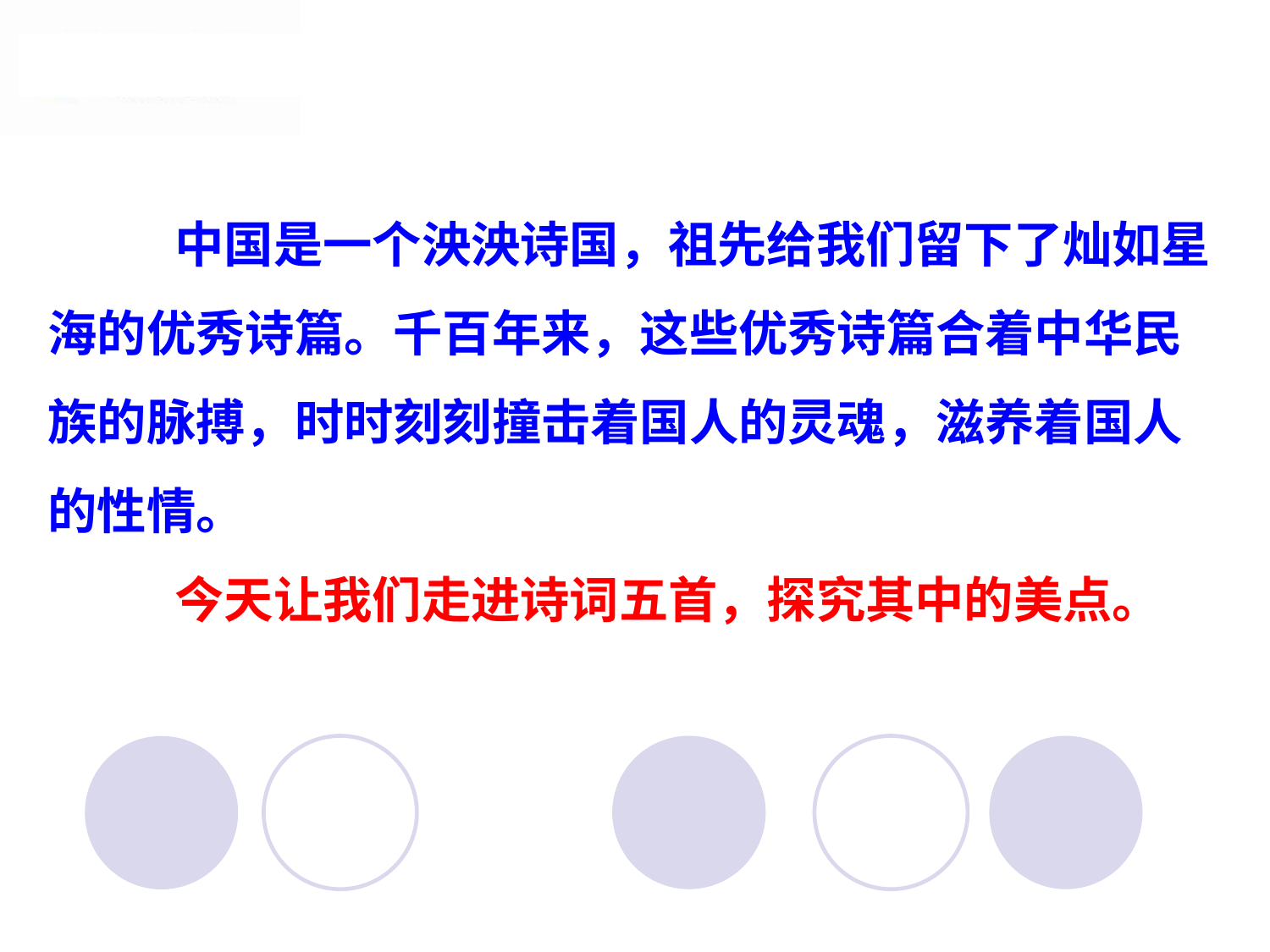

中国是一个泱泱诗国，祖先给我们留下了灿如星海的优秀诗篇。千百年来，这些优秀诗篇合着中华民族的脉搏，时时刻刻撞击着国人的灵魂，滋养着国人的性情。
	今天让我们走进诗词五首，探究其中的美点。